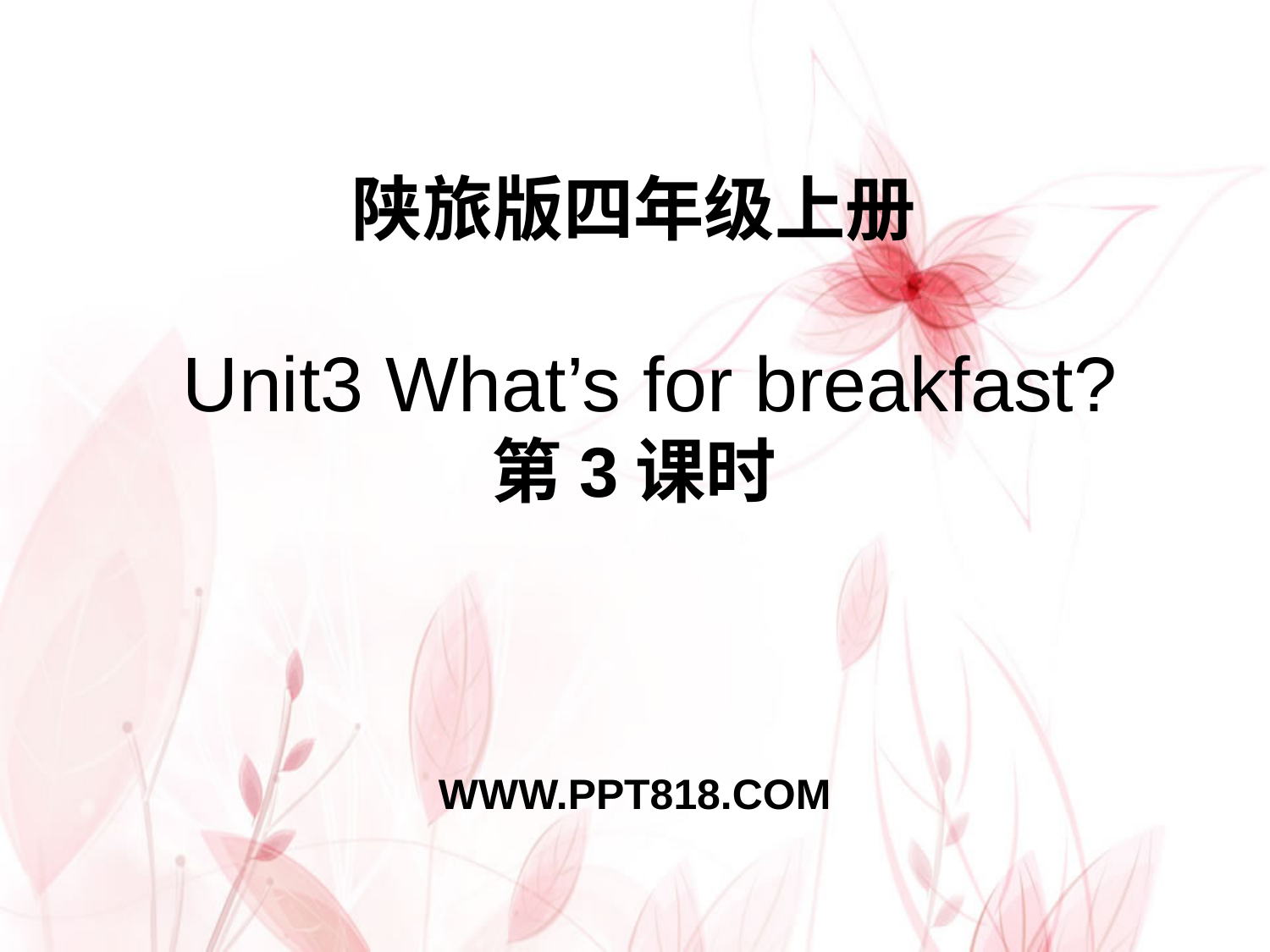

# 陕旅版四年级上册 Unit3 What’s for breakfast? 第3课时
WWW.PPT818.COM